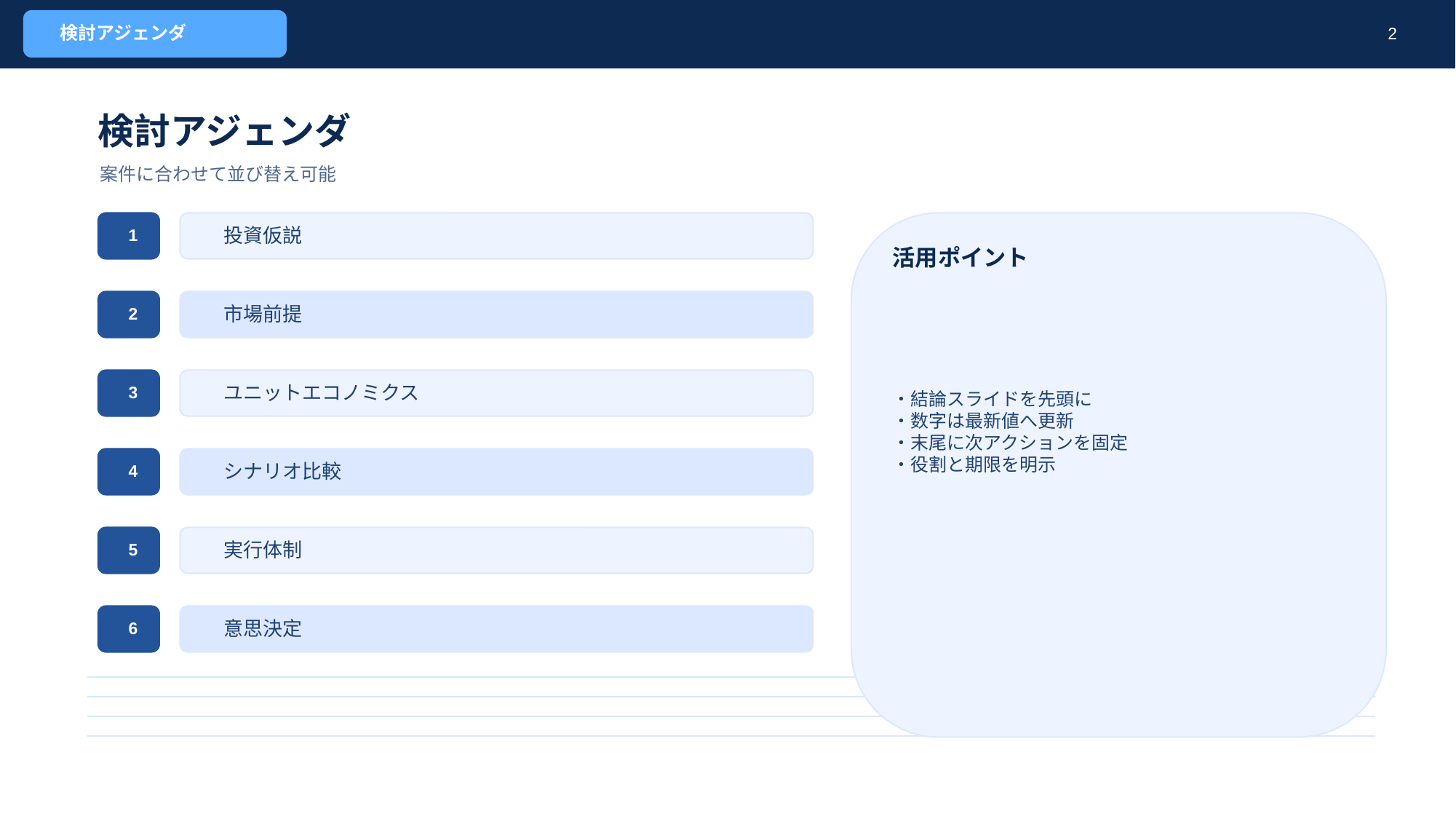

検討アジェンダ
2
検討アジェンダ
案件に合わせて並び替え可能

1
投資仮説
活用ポイント

・結論スライドを先頭に
・数字は最新値へ更新
・末尾に次アクションを固定
・役割と期限を明示
2
市場前提

3
ユニットエコノミクス

4
シナリオ比較

5
実行体制

6
意思決定